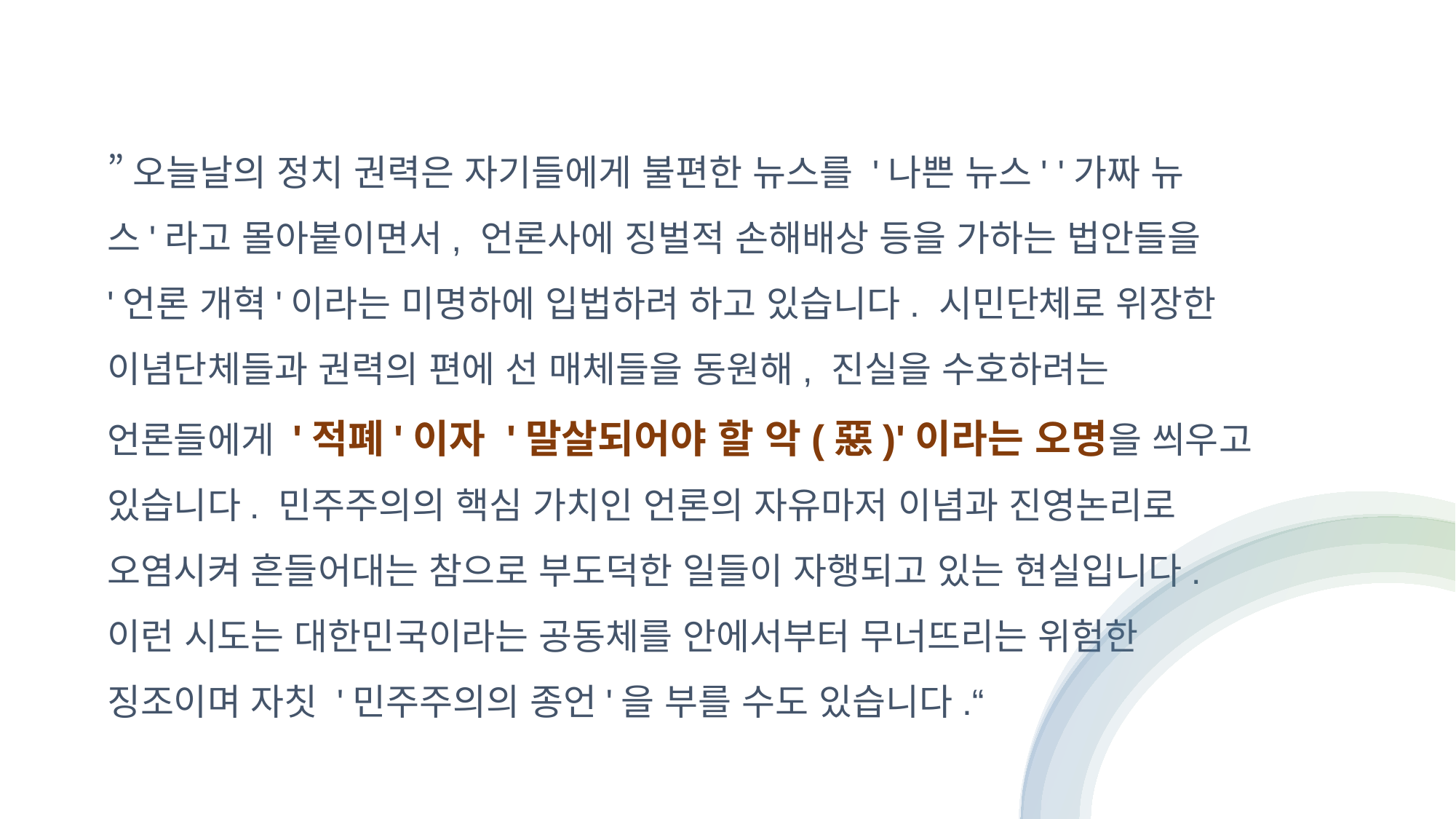

”오늘날의 정치 권력은 자기들에게 불편한 뉴스를 '나쁜 뉴스' '가짜 뉴스'라고 몰아붙이면서, 언론사에 징벌적 손해배상 등을 가하는 법안들을 '언론 개혁'이라는 미명하에 입법하려 하고 있습니다. 시민단체로 위장한 이념단체들과 권력의 편에 선 매체들을 동원해, 진실을 수호하려는 언론들에게 '적폐'이자 '말살되어야 할 악(惡)'이라는 오명을 씌우고 있습니다. 민주주의의 핵심 가치인 언론의 자유마저 이념과 진영논리로 오염시켜 흔들어대는 참으로 부도덕한 일들이 자행되고 있는 현실입니다. 이런 시도는 대한민국이라는 공동체를 안에서부터 무너뜨리는 위험한 징조이며 자칫 '민주주의의 종언'을 부를 수도 있습니다.“